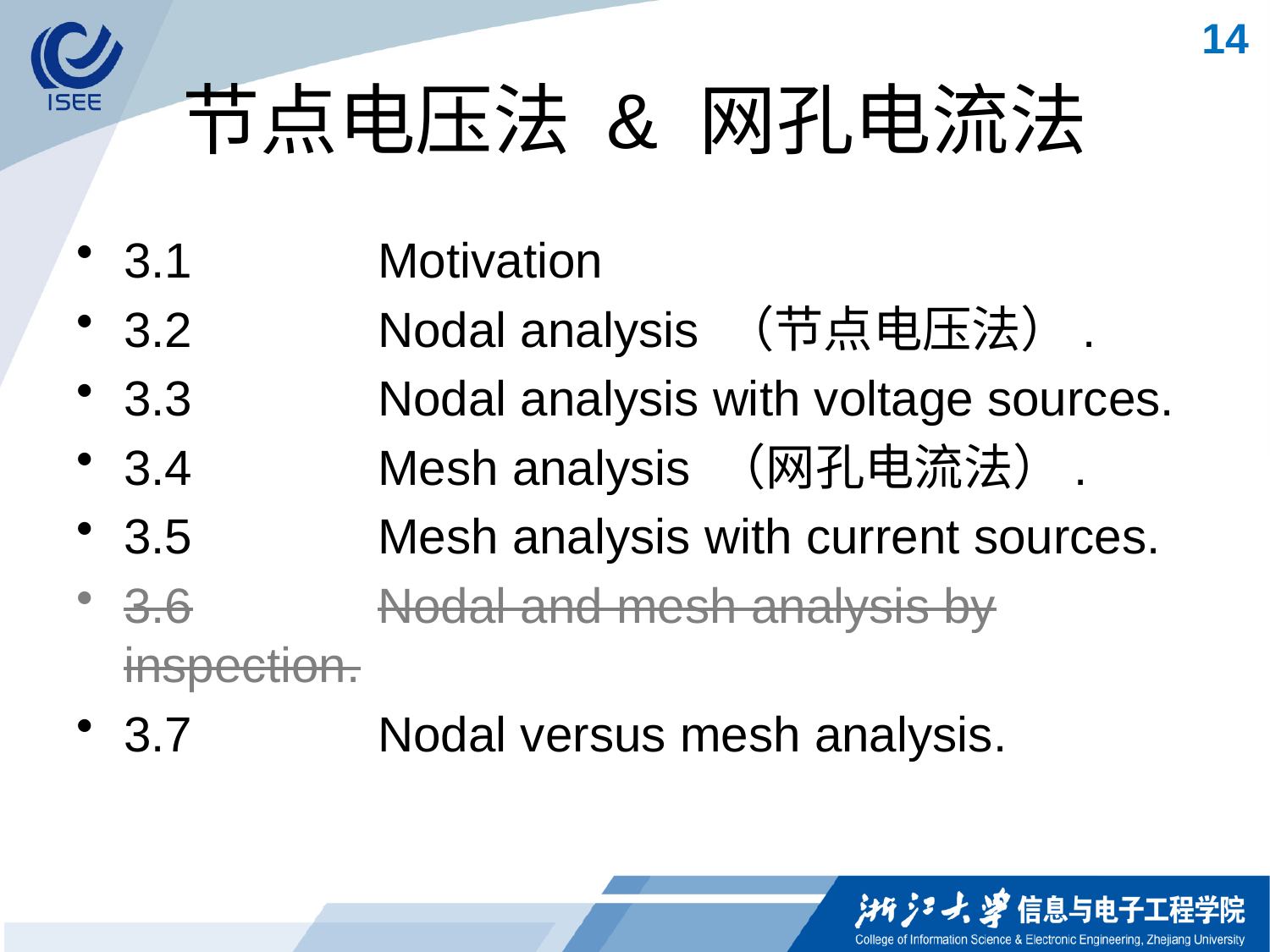

14
# 节点电压法 & 网孔电流法
3.1		Motivation
3.2		Nodal analysis （节点电压法）.
3.3		Nodal analysis with voltage sources.
3.4		Mesh analysis （网孔电流法）.
3.5		Mesh analysis with current sources.
3.6		Nodal and mesh analysis by inspection.
3.7		Nodal versus mesh analysis.